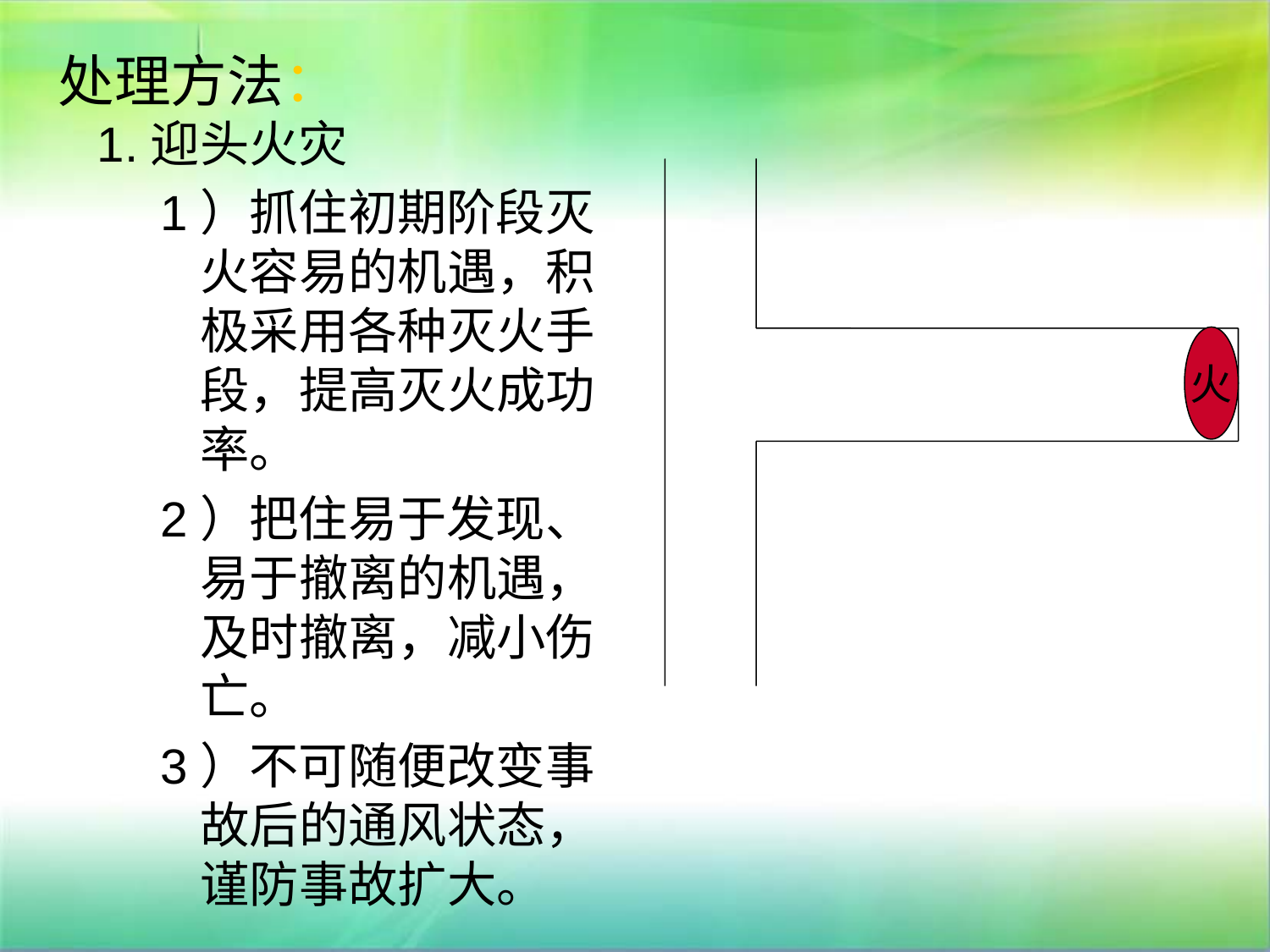

处理方法：
1.迎头火灾
1）抓住初期阶段灭火容易的机遇，积极采用各种灭火手段，提高灭火成功率。
2）把住易于发现、易于撤离的机遇，及时撤离，减小伤亡。
3）不可随便改变事故后的通风状态，谨防事故扩大。

火